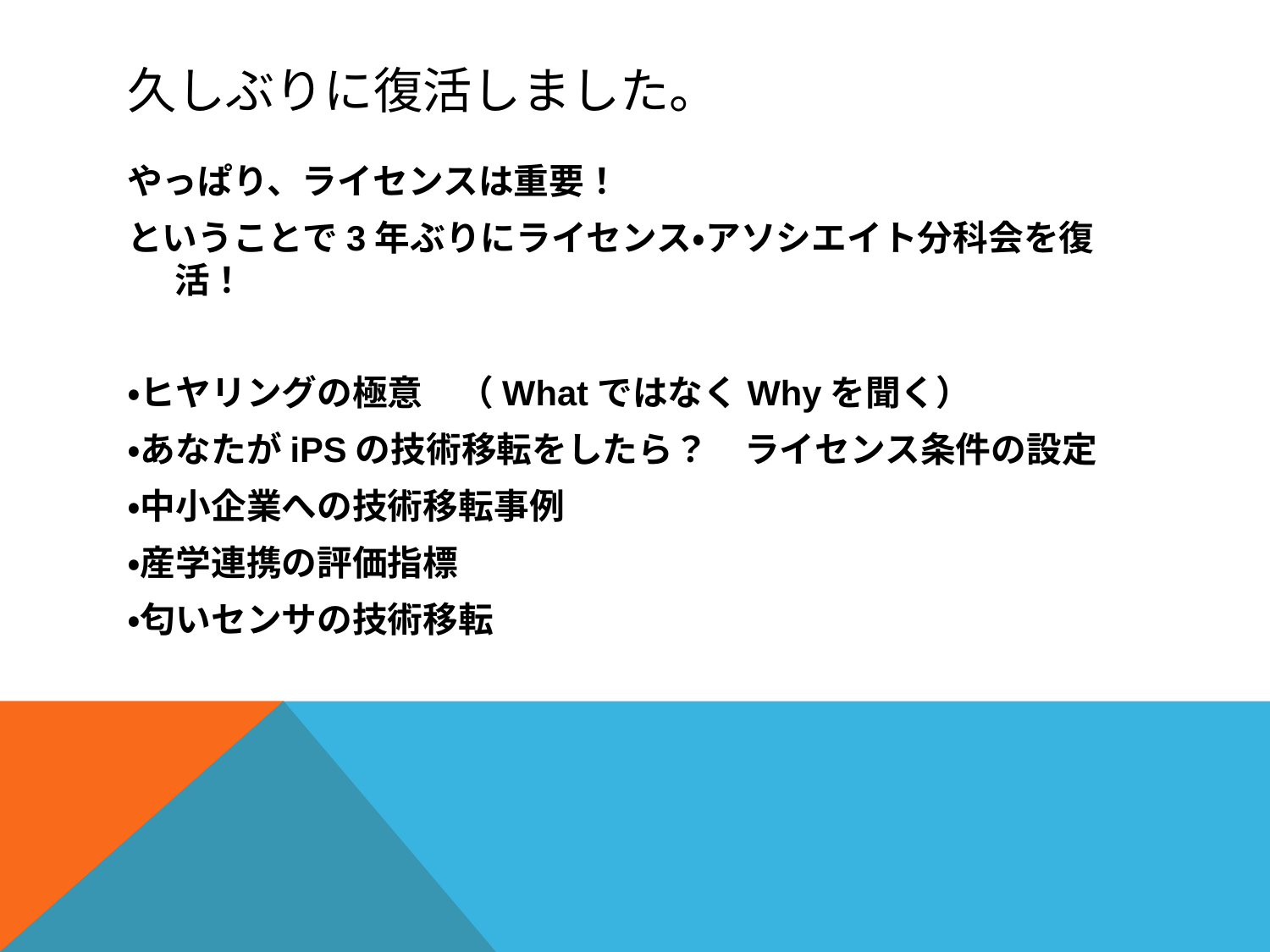

# 久しぶりに復活しました。
やっぱり、ライセンスは重要！
ということで3年ぶりにライセンス・アソシエイト分科会を復活！

・ヒヤリングの極意　（WhatではなくWhyを聞く）
・あなたがiPSの技術移転をしたら？　ライセンス条件の設定
・中小企業への技術移転事例
・産学連携の評価指標
・匂いセンサの技術移転